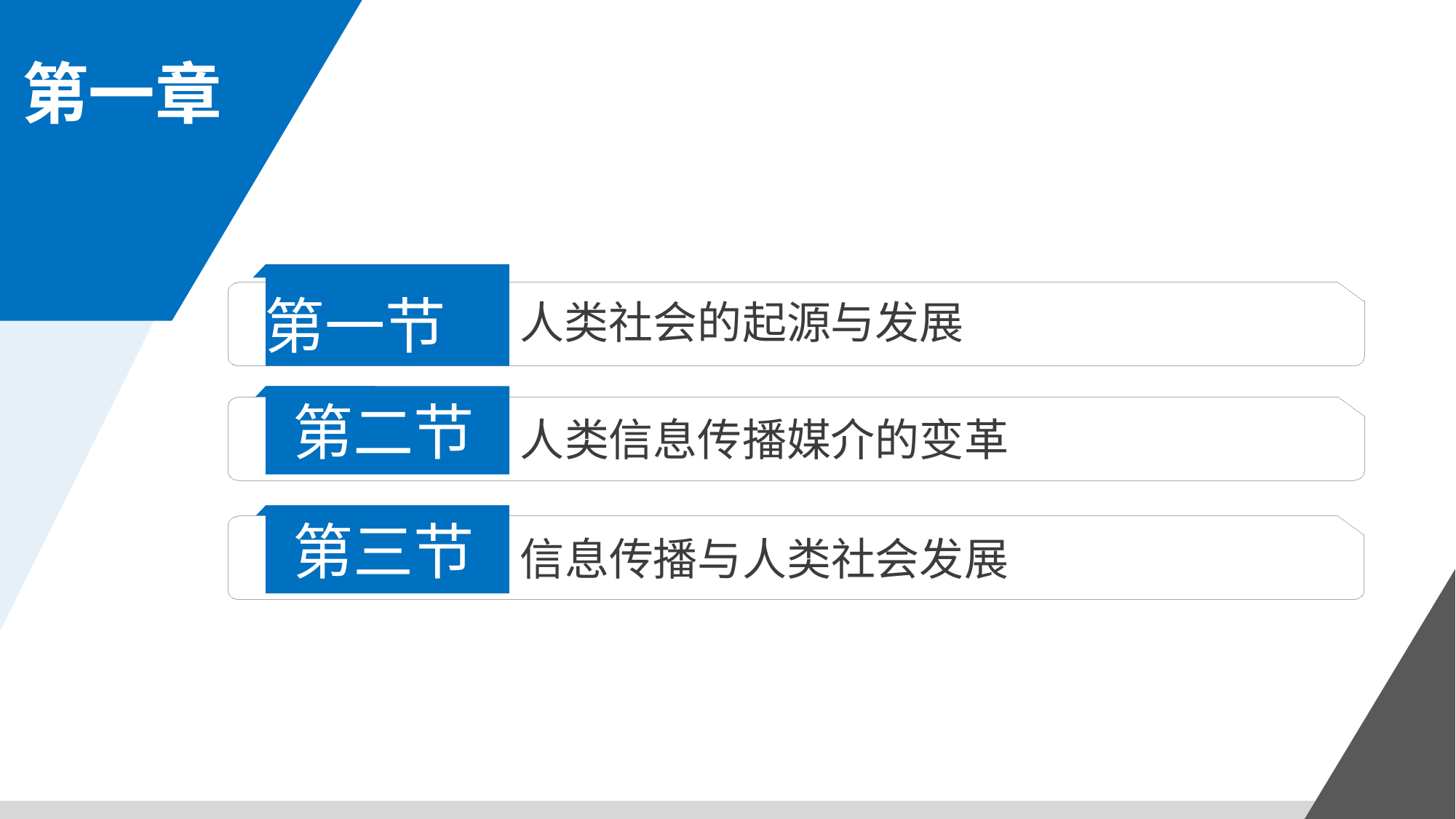

第一章

  第一节

人类社会的起源与发展

第二节

人类信息传播媒介的变革

第三节

信息传播与人类社会发展